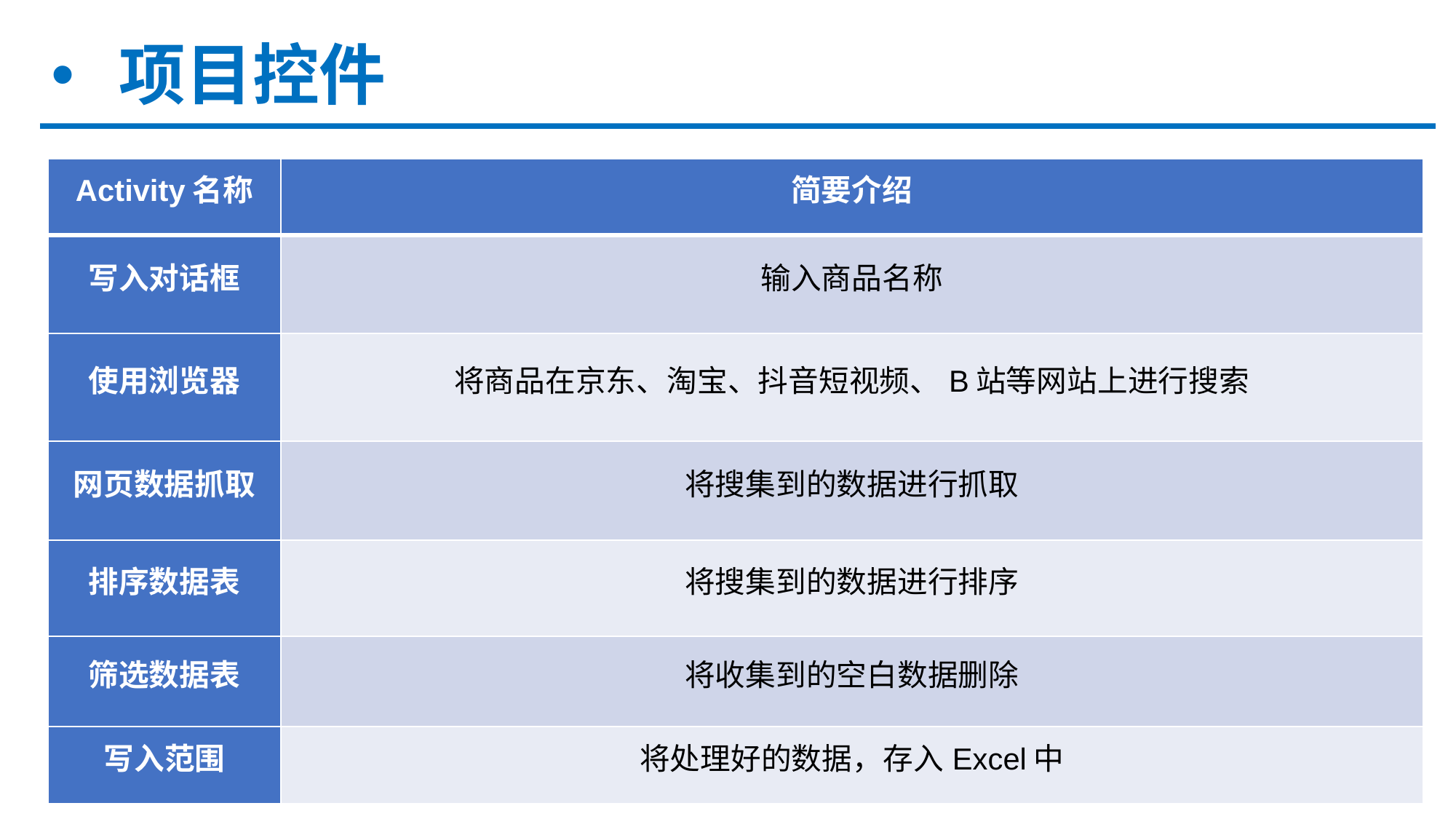

# 项目控件

| Activity名称 | 简要介绍 |
| --- | --- |
| 写入对话框 | 输入商品名称 |
| 使用浏览器 | 将商品在京东、淘宝、抖音短视频、B站等网站上进行搜索 |
| 网页数据抓取 | 将搜集到的数据进行抓取 |
| 排序数据表 | 将搜集到的数据进行排序 |
| 筛选数据表 | 将收集到的空白数据删除 |
| 写入范围 | 将处理好的数据，存入Excel中 |